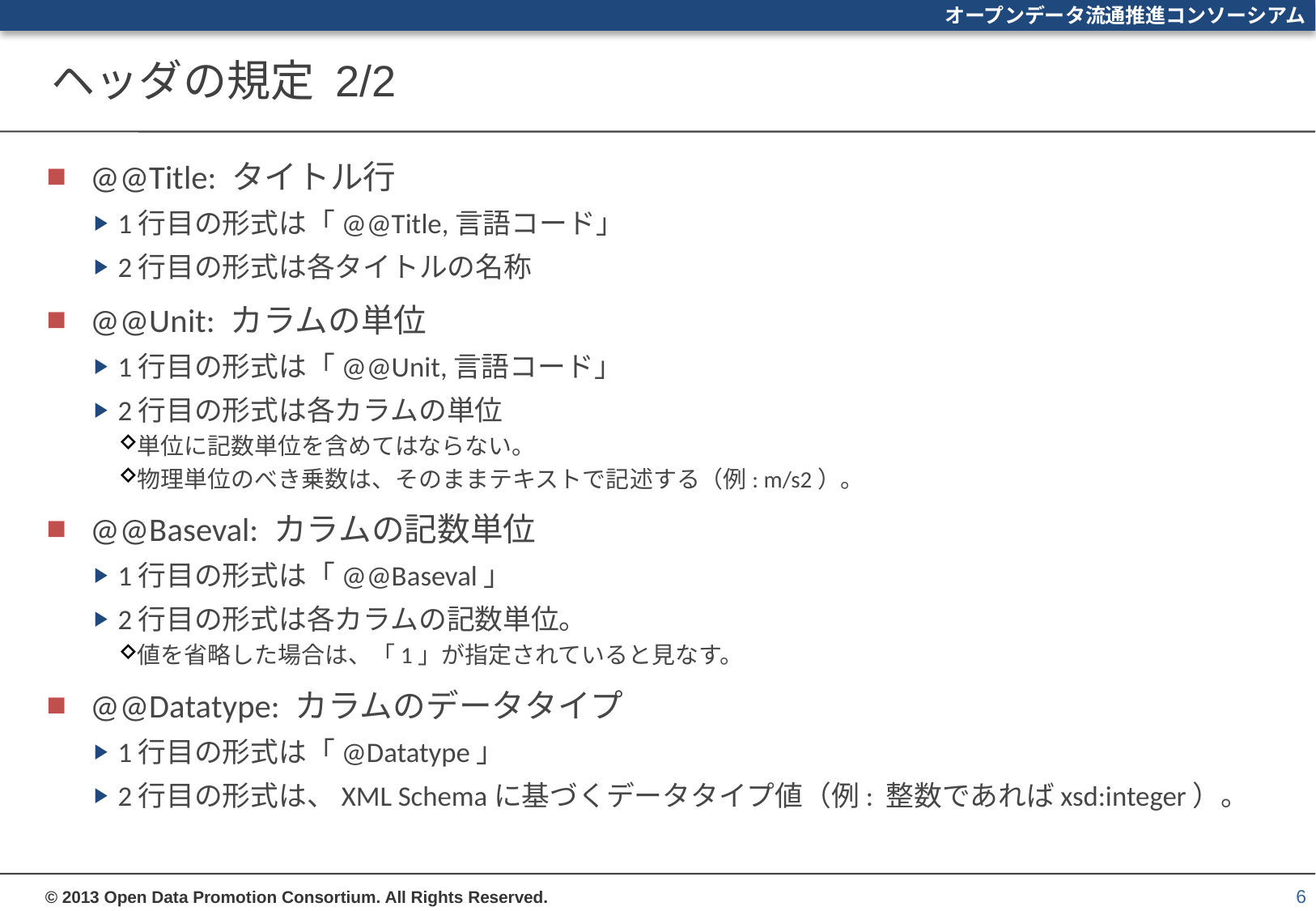

# ヘッダの規定 2/2
@@Title: タイトル行
1行目の形式は「@@Title,言語コード」
2行目の形式は各タイトルの名称
@@Unit: カラムの単位
1行目の形式は「@@Unit,言語コード」
2行目の形式は各カラムの単位
単位に記数単位を含めてはならない。
物理単位のべき乗数は、そのままテキストで記述する（例: m/s2）。
@@Baseval: カラムの記数単位
1行目の形式は「@@Baseval」
2行目の形式は各カラムの記数単位。
値を省略した場合は、「1」が指定されていると見なす。
@@Datatype: カラムのデータタイプ
1行目の形式は「@Datatype」
2行目の形式は、XML Schemaに基づくデータタイプ値（例: 整数であればxsd:integer）。

6